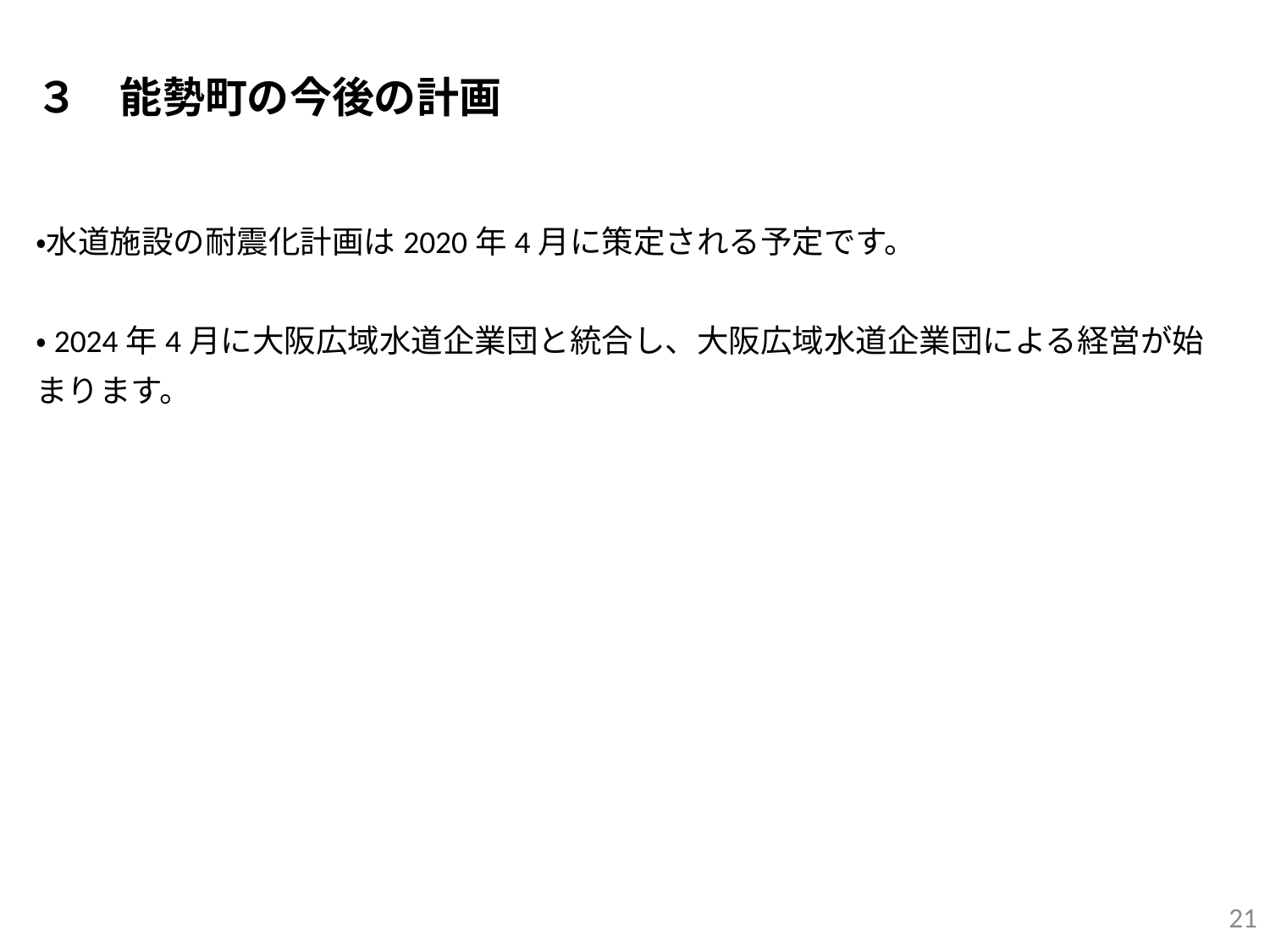

３　能勢町の今後の計画

・水道施設の耐震化計画は2020年4月に策定される予定です。

・2024年4月に大阪広域水道企業団と統合し、大阪広域水道企業団による経営が始まります。

21